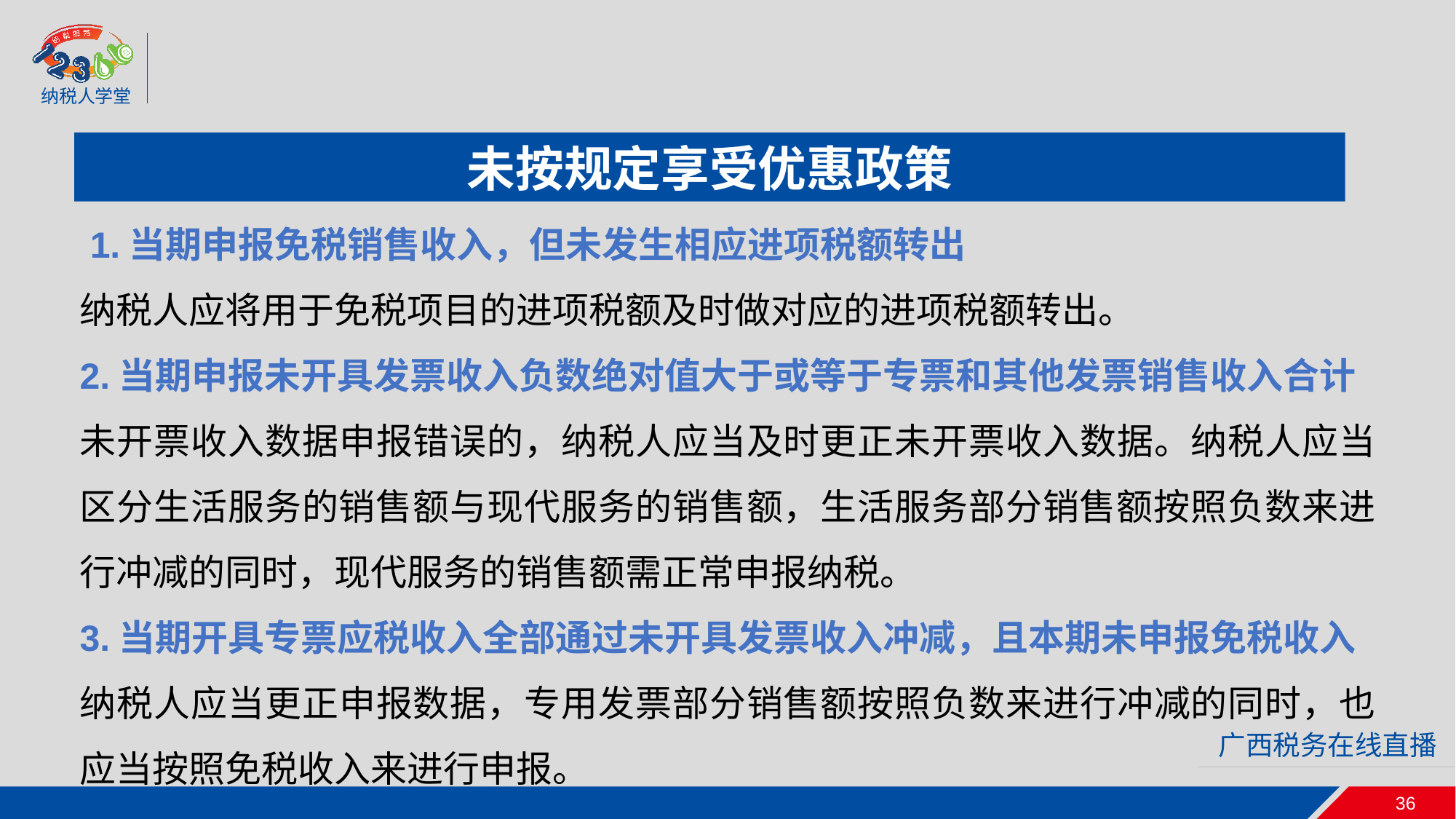

未按规定享受优惠政策
 1.当期申报免税销售收入，但未发生相应进项税额转出
纳税人应将用于免税项目的进项税额及时做对应的进项税额转出。
2.当期申报未开具发票收入负数绝对值大于或等于专票和其他发票销售收入合计
未开票收入数据申报错误的，纳税人应当及时更正未开票收入数据。纳税人应当区分生活服务的销售额与现代服务的销售额，生活服务部分销售额按照负数来进行冲减的同时，现代服务的销售额需正常申报纳税。
3.当期开具专票应税收入全部通过未开具发票收入冲减，且本期未申报免税收入
纳税人应当更正申报数据，专用发票部分销售额按照负数来进行冲减的同时，也应当按照免税收入来进行申报。